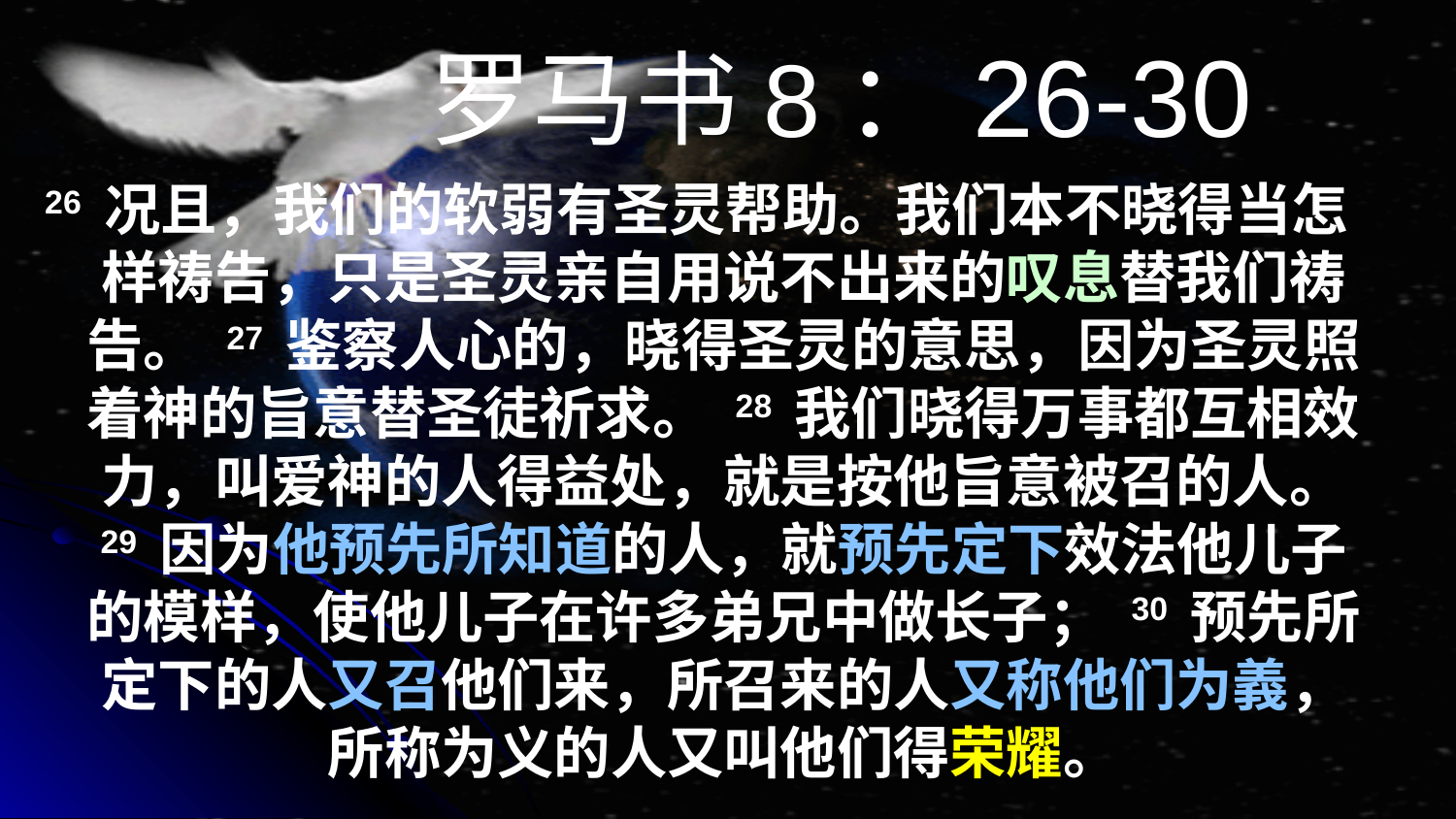

# 罗马书8：26-30
26 况且，我们的软弱有圣灵帮助。我们本不晓得当怎样祷告，只是圣灵亲自用说不出来的叹息替我们祷告。 27 鉴察人心的，晓得圣灵的意思，因为圣灵照着神的旨意替圣徒祈求。 28 我们晓得万事都互相效力，叫爱神的人得益处，就是按他旨意被召的人。 29 因为他预先所知道的人，就预先定下效法他儿子的模样，使他儿子在许多弟兄中做长子； 30 预先所定下的人又召他们来，所召来的人又称他们为義，所称为义的人又叫他们得荣耀。